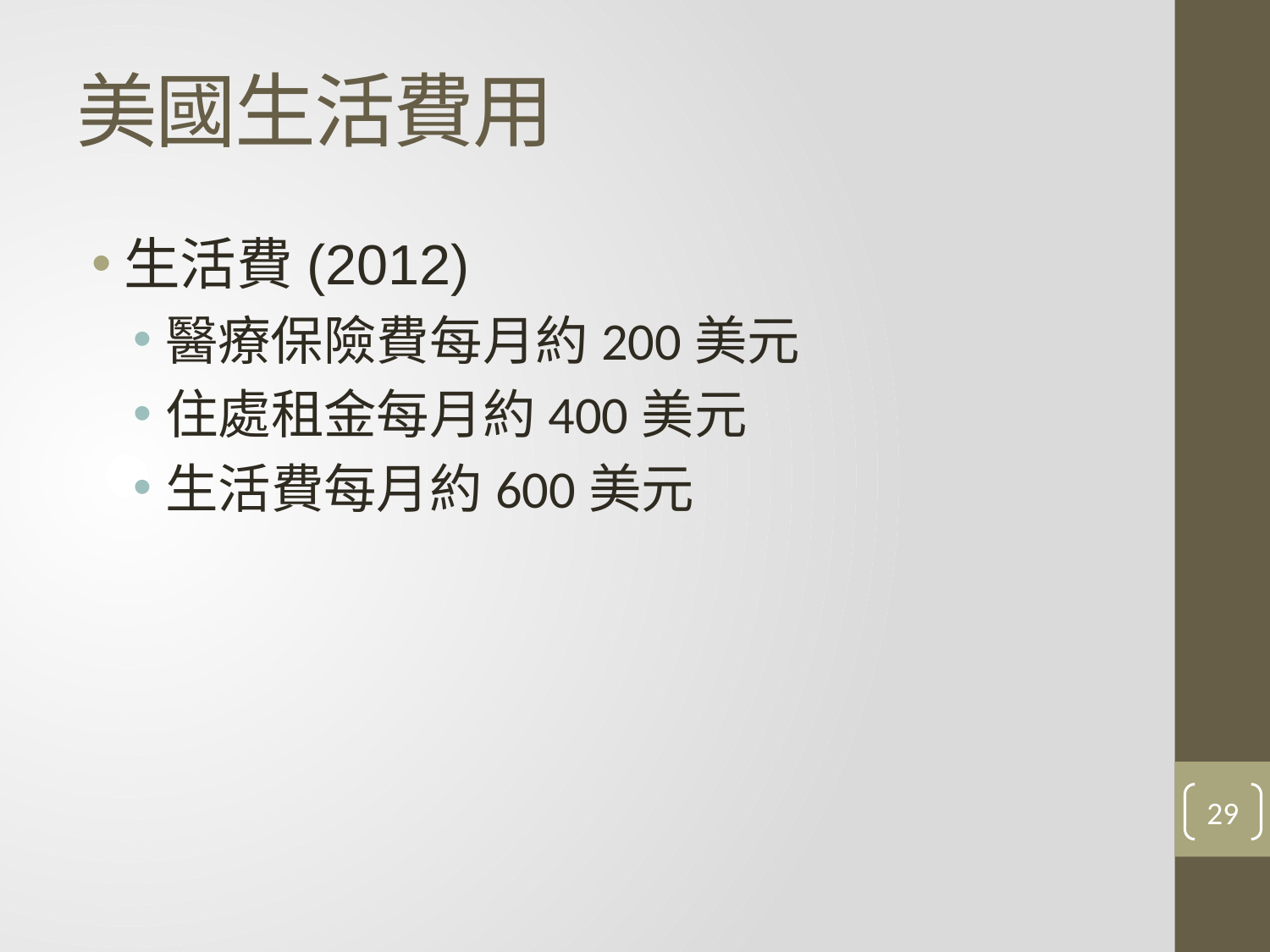

# 美國生活費用
生活費(2012)
醫療保險費每月約200美元
住處租金每月約400美元
生活費每月約600美元
29